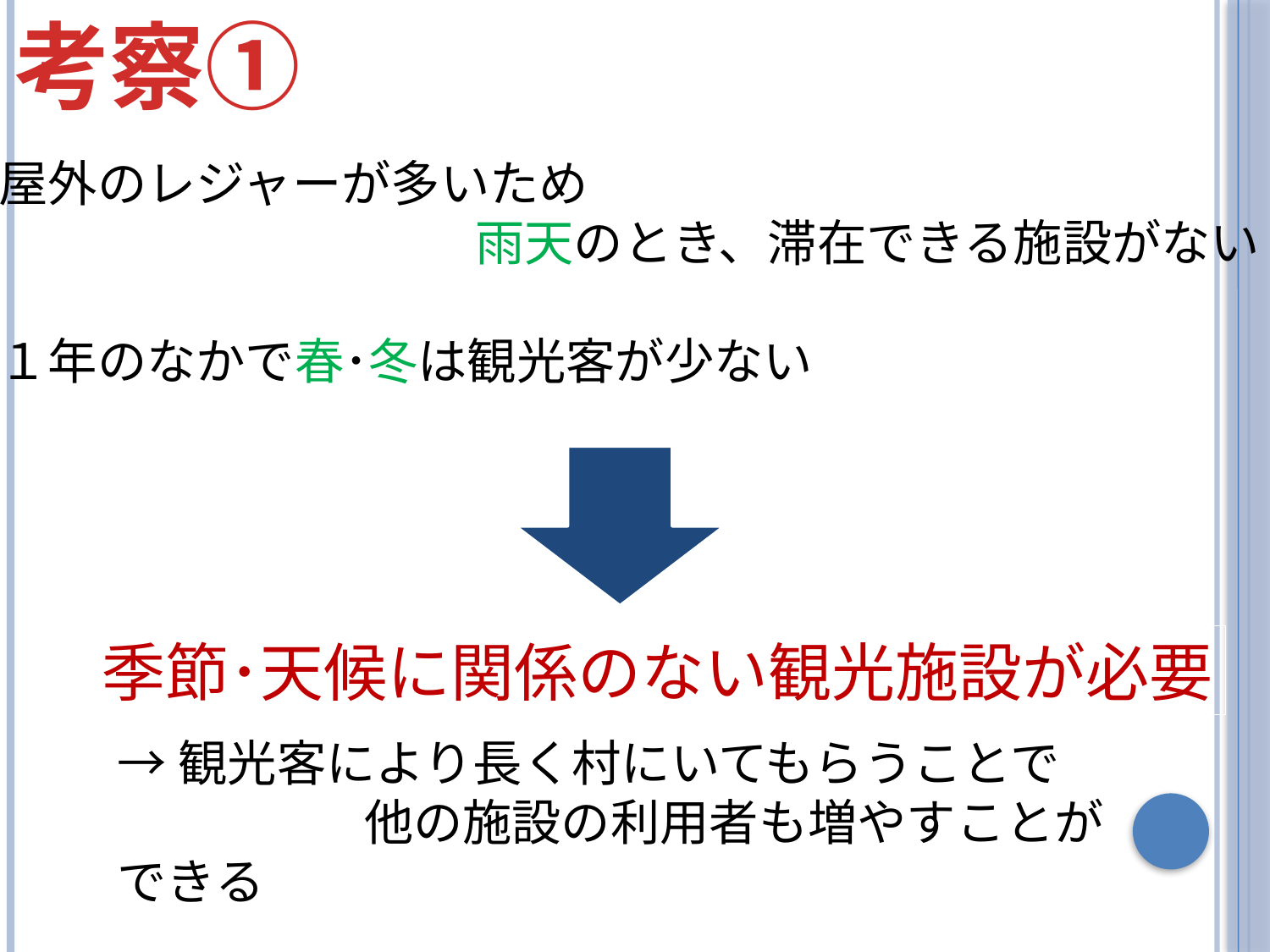

考察①
・屋外のレジャーが多いため
　　　　　　　　　　雨天のとき、滞在できる施設がない

・１年のなかで春･冬は観光客が少ない

季節･天候に関係のない観光施設が必要
→観光客により長く村にいてもらうことで
　　　　　他の施設の利用者も増やすことができる